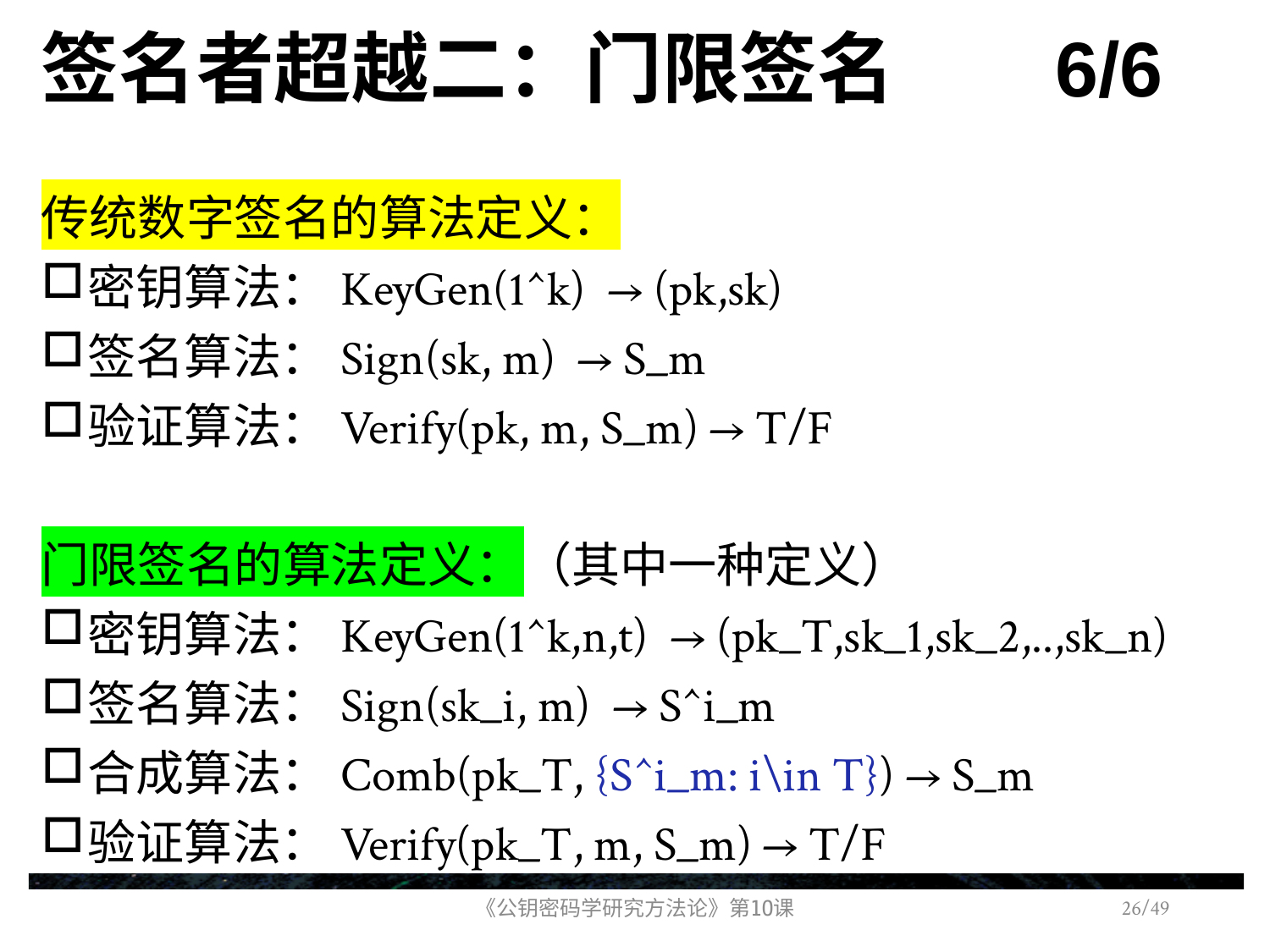

# 签名者超越二：门限签名        6/6
传统数字签名的算法定义：
密钥算法：KeyGen(1^k)  → (pk,sk)
签名算法：Sign(sk, m)  → S_m
验证算法：Verify(pk, m, S_m) → T/F

门限签名的算法定义：（其中一种定义）
密钥算法：KeyGen(1^k,n,t)  → (pk_T,sk_1,sk_2,..,sk_n)
签名算法：Sign(sk_i, m)  → S^i_m
合成算法：Comb(pk_T, {S^i_m: i\in T}) → S_m
验证算法：Verify(pk_T, m, S_m) → T/F

《公钥密码学研究方法论》第10课
26/49